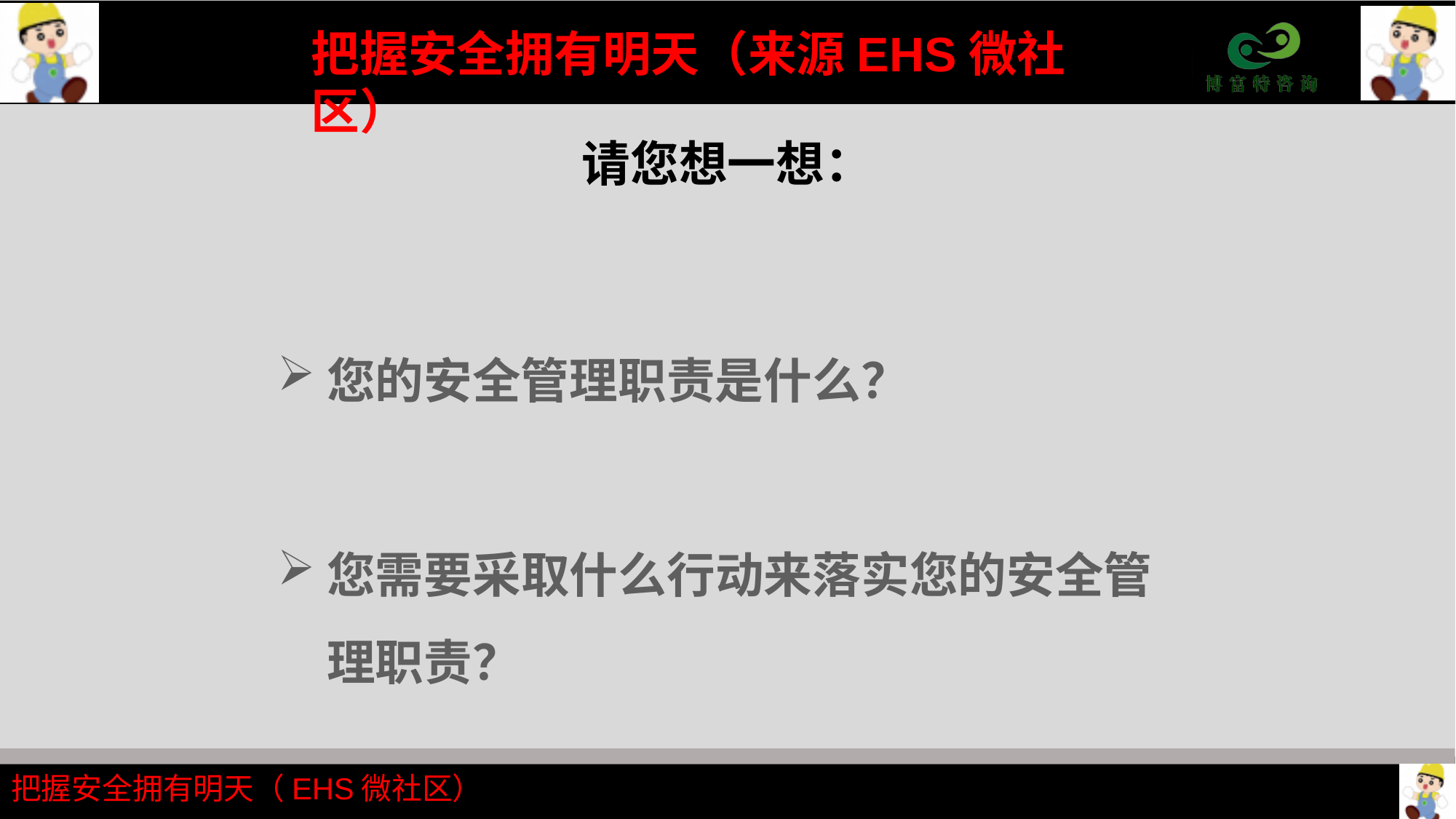

# 请您想一想：
您的安全管理职责是什么？

您需要采取什么行动来落实您的安全管理职责？